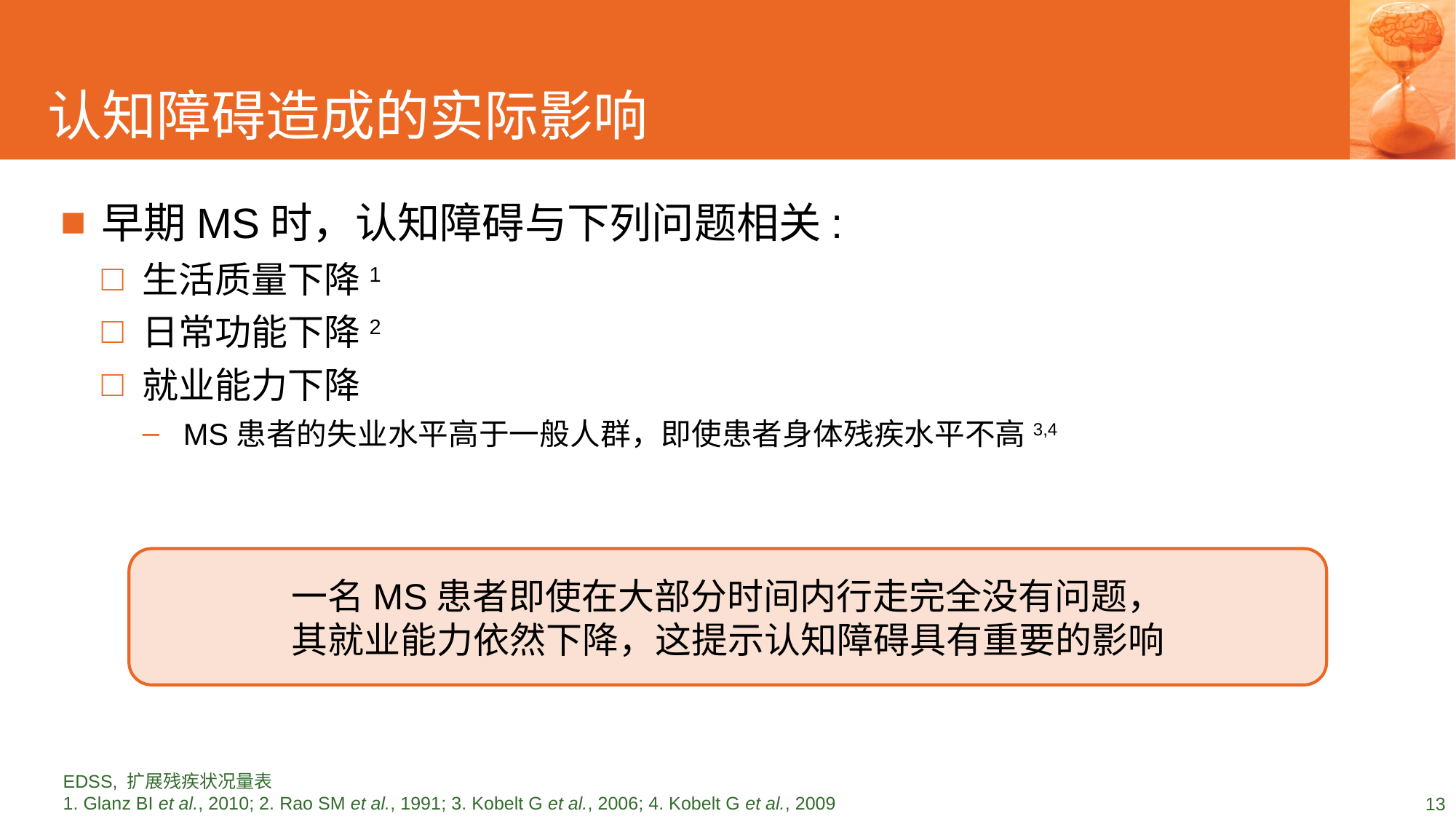

# 认知障碍造成的实际影响
早期MS时，认知障碍与下列问题相关:
生活质量下降1
日常功能下降2
就业能力下降
MS患者的失业水平高于一般人群，即使患者身体残疾水平不高3,4

一名MS患者即使在大部分时间内行走完全没有问题，
其就业能力依然下降，这提示认知障碍具有重要的影响
EDSS, 扩展残疾状况量表
1. Glanz BI et al., 2010; 2. Rao SM et al., 1991; 3. Kobelt G et al., 2006; 4. Kobelt G et al., 2009